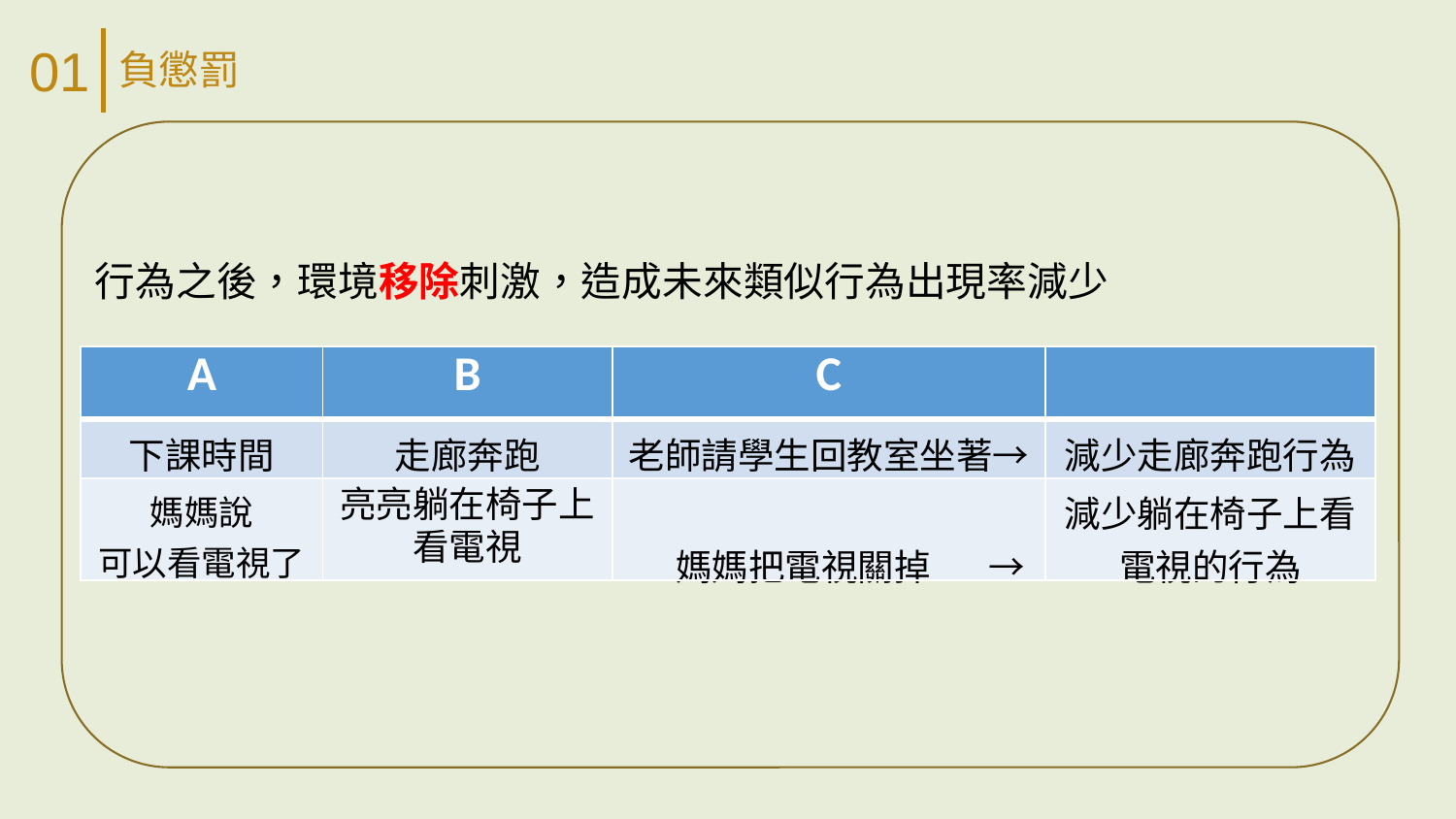

01
負懲罰

行為之後，環境移除刺激，造成未來類似行為出現率減少
| A | B | C |  |
| --- | --- | --- | --- |
| 下課時間 | 走廊奔跑 | 老師請學生回教室坐著→ | 減少走廊奔跑行為 |
| 媽媽說 可以看電視了 | 亮亮躺在椅子上看電視 | 媽媽把電視關掉 → | 減少躺在椅子上看電視的行為 |